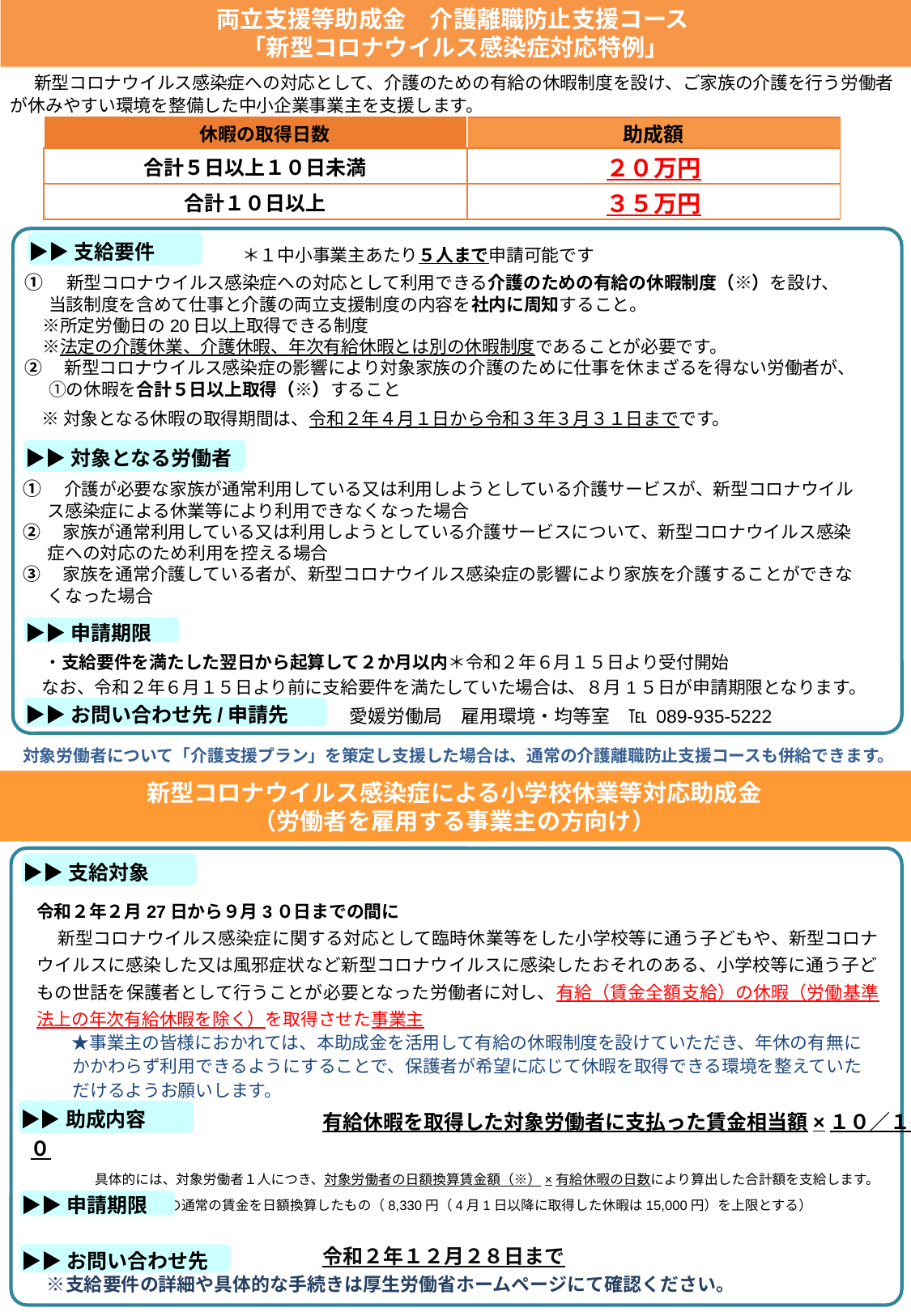

両立支援等助成金　介護離職防止支援コース
「新型コロナウイルス感染症対応特例」
　新型コロナウイルス感染症への対応として、介護のための有給の休暇制度を設け、ご家族の介護を行う労働者が休みやすい環境を整備した中小企業事業主を支援します。
| 休暇の取得日数 | 助成額 |
| --- | --- |
| 合計５日以上１０日未満 | ２０万円 |
| 合計１０日以上 | ３５万円 |

▶▶支給要件
＊１中小事業主あたり５人まで申請可能です
①　新型コロナウイルス感染症への対応として利用できる介護のための有給の休暇制度（※）を設け、当該制度を含めて仕事と介護の両立支援制度の内容を社内に周知すること。
　※所定労働日の20日以上取得できる制度
　※法定の介護休業、介護休暇、年次有給休暇とは別の休暇制度であることが必要です。
②　新型コロナウイルス感染症の影響により対象家族の介護のために仕事を休まざるを得ない労働者が、①の休暇を合計５日以上取得（※）すること
※対象となる休暇の取得期間は、令和２年４月１日から令和３年３月３１日までです。

▶▶対象となる労働者
①　介護が必要な家族が通常利用している又は利用しようとしている介護サービスが、新型コロナウイルス感染症による休業等により利用できなくなった場合
②　家族が通常利用している又は利用しようとしている介護サービスについて、新型コロナウイルス感染症への対応のため利用を控える場合
③　家族を通常介護している者が、新型コロナウイルス感染症の影響により家族を介護することができなくなった場合

▶▶申請期限
　　・支給要件を満たした翌日から起算して２か月以内＊令和２年６月１５日より受付開始
　　なお、令和２年６月１５日より前に支給要件を満たしていた場合は、８月1５日が申請期限となります。
愛媛労働局　雇用環境・均等室　℡ 089-935-5222
▶▶お問い合わせ先/申請先
対象労働者について「介護支援プラン」を策定し支援した場合は、通常の介護離職防止支援コースも併給できます。
○申請先○
新型コロナウイルス感染症による小学校休業等対応助成金
（労働者を雇用する事業主の方向け）

▶▶支給対象
令和２年２月27日から９月3０日までの間に
    新型コロナウイルス感染症に関する対応として臨時休業等をした小学校等に通う子どもや、新型コロナウイルスに感染した又は風邪症状など新型コロナウイルスに感染したおそれのある、小学校等に通う子どもの世話を保護者として行うことが必要となった労働者に対し、有給（賃金全額支給）の休暇（労働基準法上の年次有給休暇を除く）を取得させた事業主
　　★事業主の皆様におかれては、本助成金を活用して有給の休暇制度を設けていただき、年休の有無にかかわらず利用できるようにすることで、保護者が希望に応じて休暇を取得できる環境を整えていただけるようお願いします。
　　　　　　　　　　　　　　　有給休暇を取得した対象労働者に支払った賃金相当額×１０／１０
　　　　　具体的には、対象労働者１人につき、対象労働者の日額換算賃金額（※）×有給休暇の日数により算出した合計額を支給します。
　　　　※各対象労働者の通常の賃金を日額換算したもの（8,330円（4月1日以降に取得した休暇は15,000円）を上限とする）
　　　　　　　　　　　　　　　令和２年１２月２８日まで
 ※支給要件の詳細や具体的な手続きは厚生労働省ホームページにて確認ください。
　　　　　　　　　　       学校等休業助成金・支援金等相談コールセンター　　
                                       ※土日・祝日含む　０0120-60-3999（受付時間：９：00～21：00）

▶▶助成内容
▶▶申請期限
▶▶お問い合わせ先